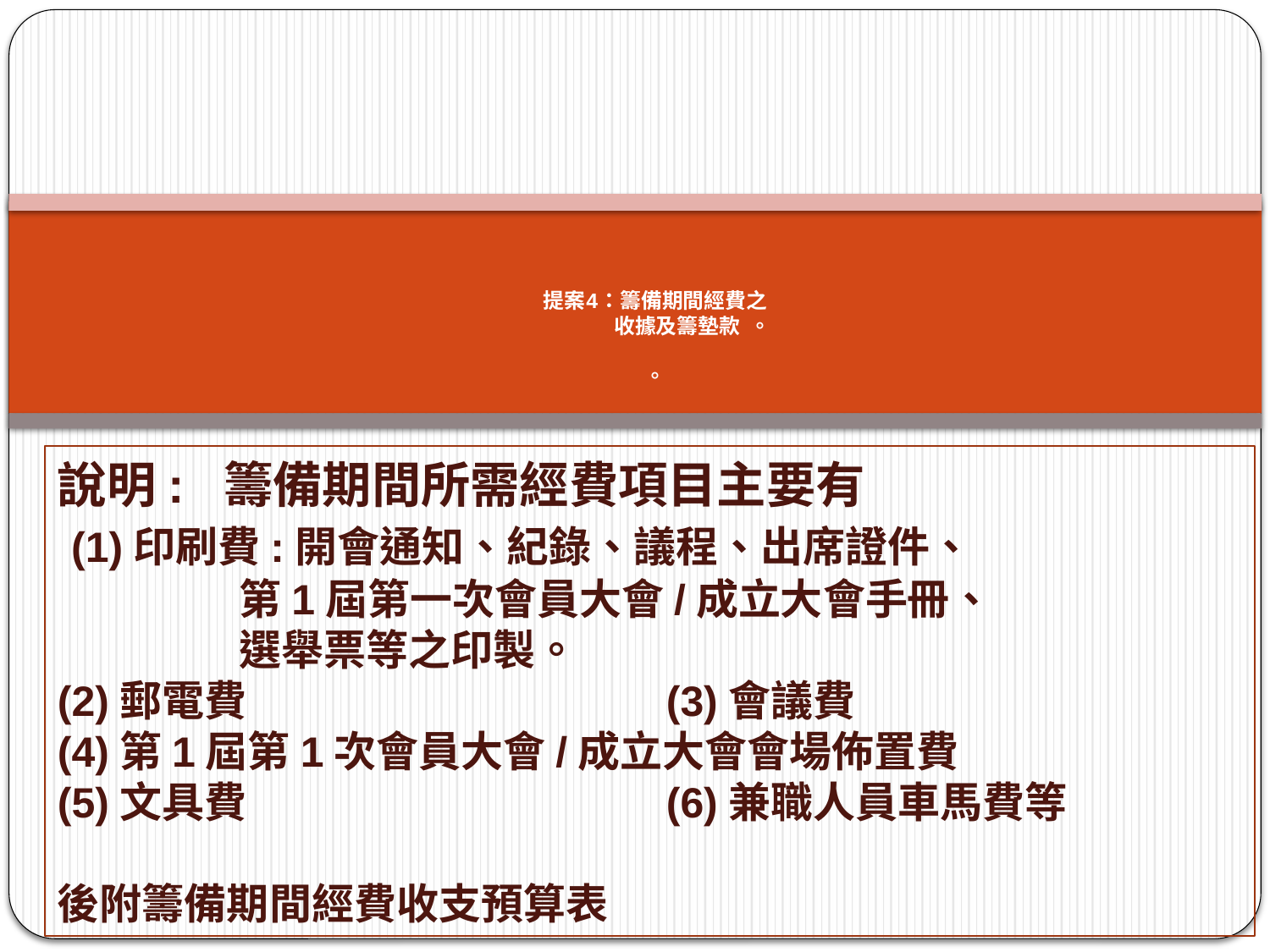

# 提案4：籌備期間經費之 收據及籌墊款  。 。
說明:  籌備期間所需經費項目主要有
 (1)印刷費:開會通知、紀錄、議程、出席證件、
                  第1屆第一次會員大會/成立大會手冊、
                  選舉票等之印製。
(2)郵電費                                           (3)會議費
(4)第1屆第1次會員大會/成立大會會場佈置費
(5)文具費                                           (6)兼職人員車馬費等

後附籌備期間經費收支預算表